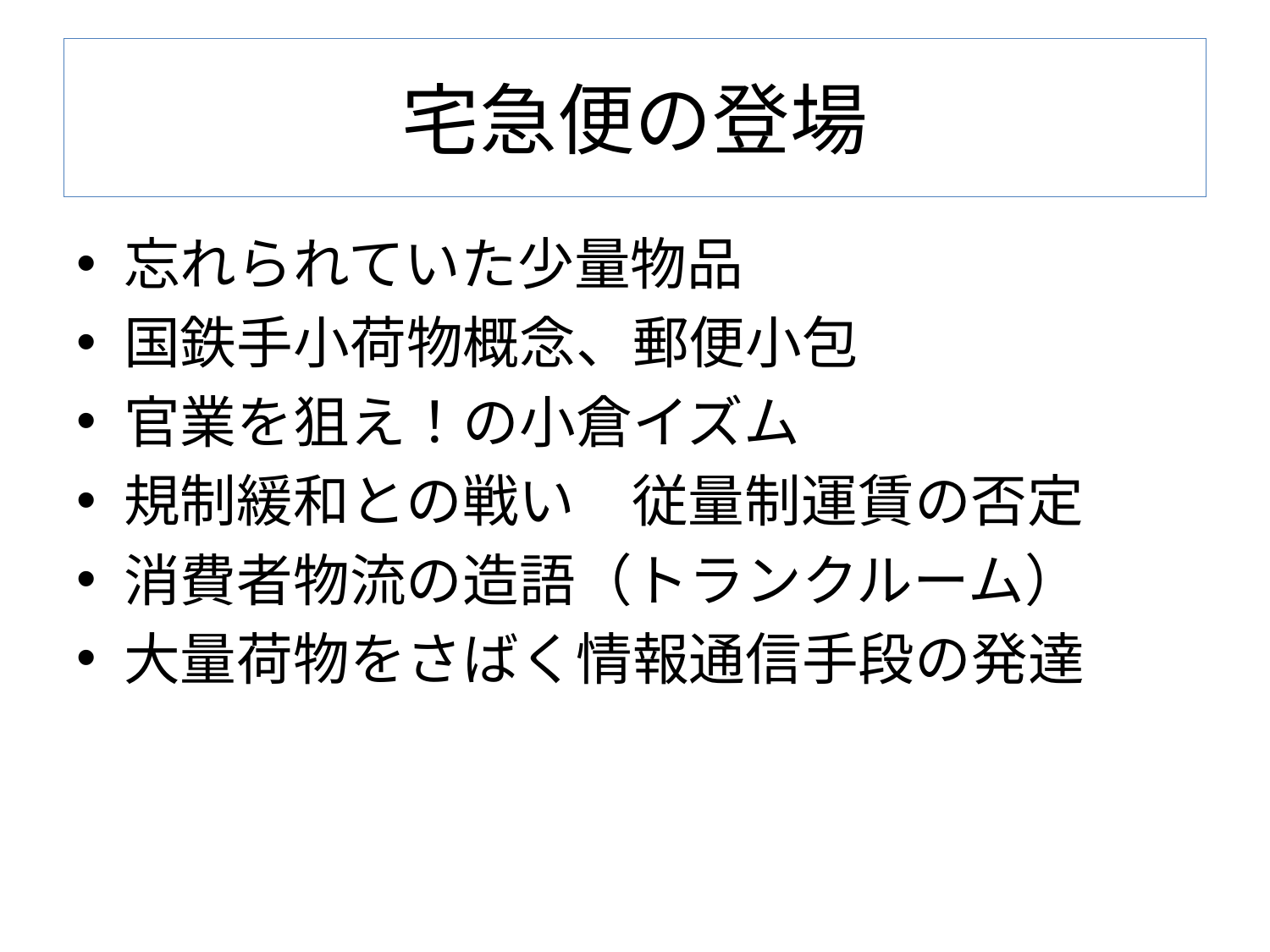

# 宅急便の登場
忘れられていた少量物品
国鉄手小荷物概念、郵便小包
官業を狙え！の小倉イズム
規制緩和との戦い　従量制運賃の否定
消費者物流の造語（トランクルーム）
大量荷物をさばく情報通信手段の発達